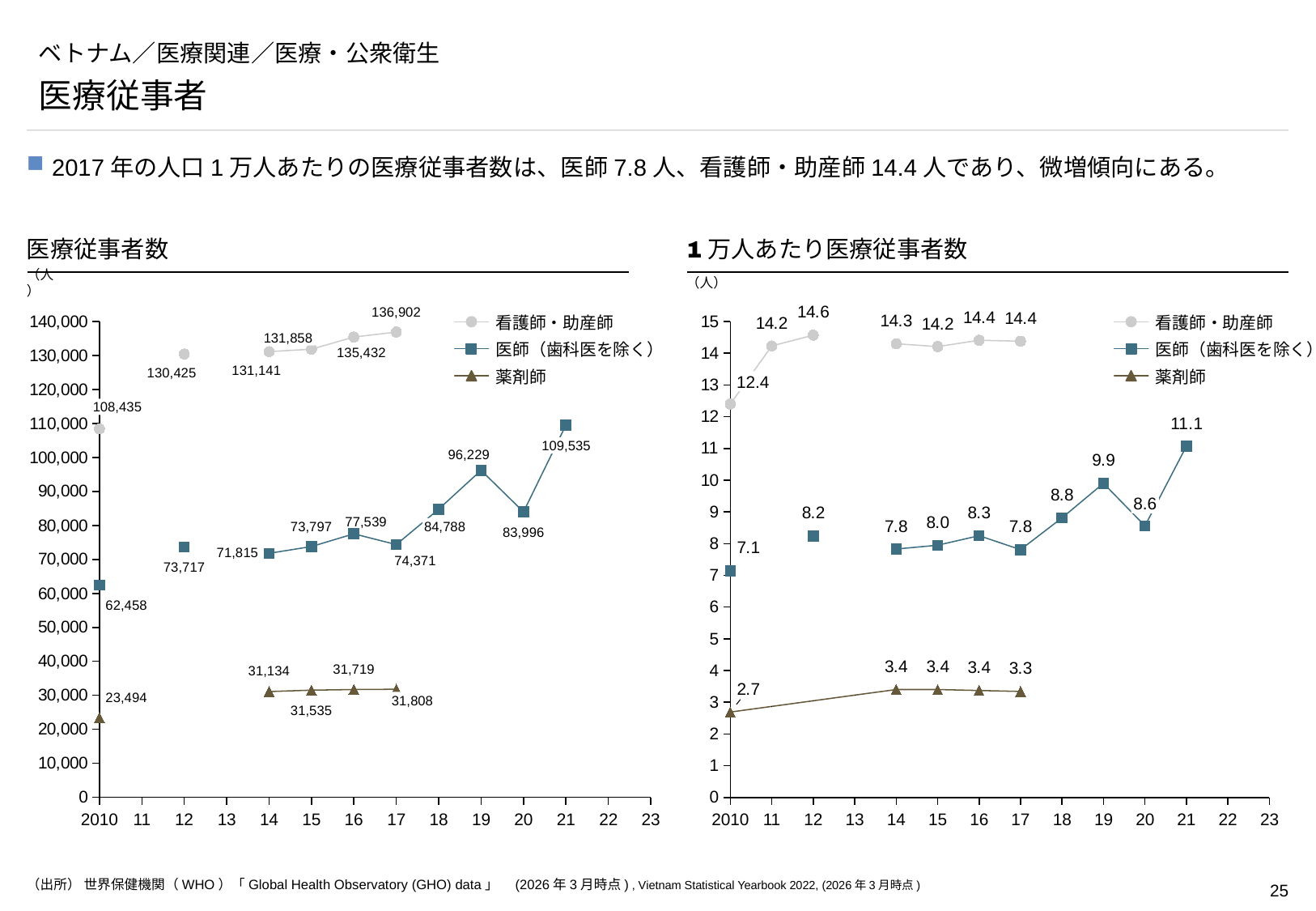

# ベトナム／医療関連／医療・公衆衛生
医療従事者
2017年の人口1万人あたりの医療従事者数は、医師7.8人、看護師・助産師14.4人であり、微増傾向にある。
医療従事者数
1万人あたり医療従事者数
（人）
（人）

### Chart

| Category |  |  |  |
|---|---|---|---|

### Chart

| Category |  |  |  |
|---|---|---|---|
看護師・助産師
看護師・助産師

131,858
医師（歯科医を除く）
医師（歯科医を除く）

薬剤師
薬剤師

12.4
108,435
109,535
8.6
84,788
31,808
2010
11
12
13
14
15
16
17
18
19
20
21
22
23
2010
11
12
13
14
15
16
17
18
19
20
21
22
23
（出所） 世界保健機関（WHO）「Global Health Observatory (GHO) data」　(2026年3月時点) , Vietnam Statistical Yearbook 2022, (2026年3月時点)